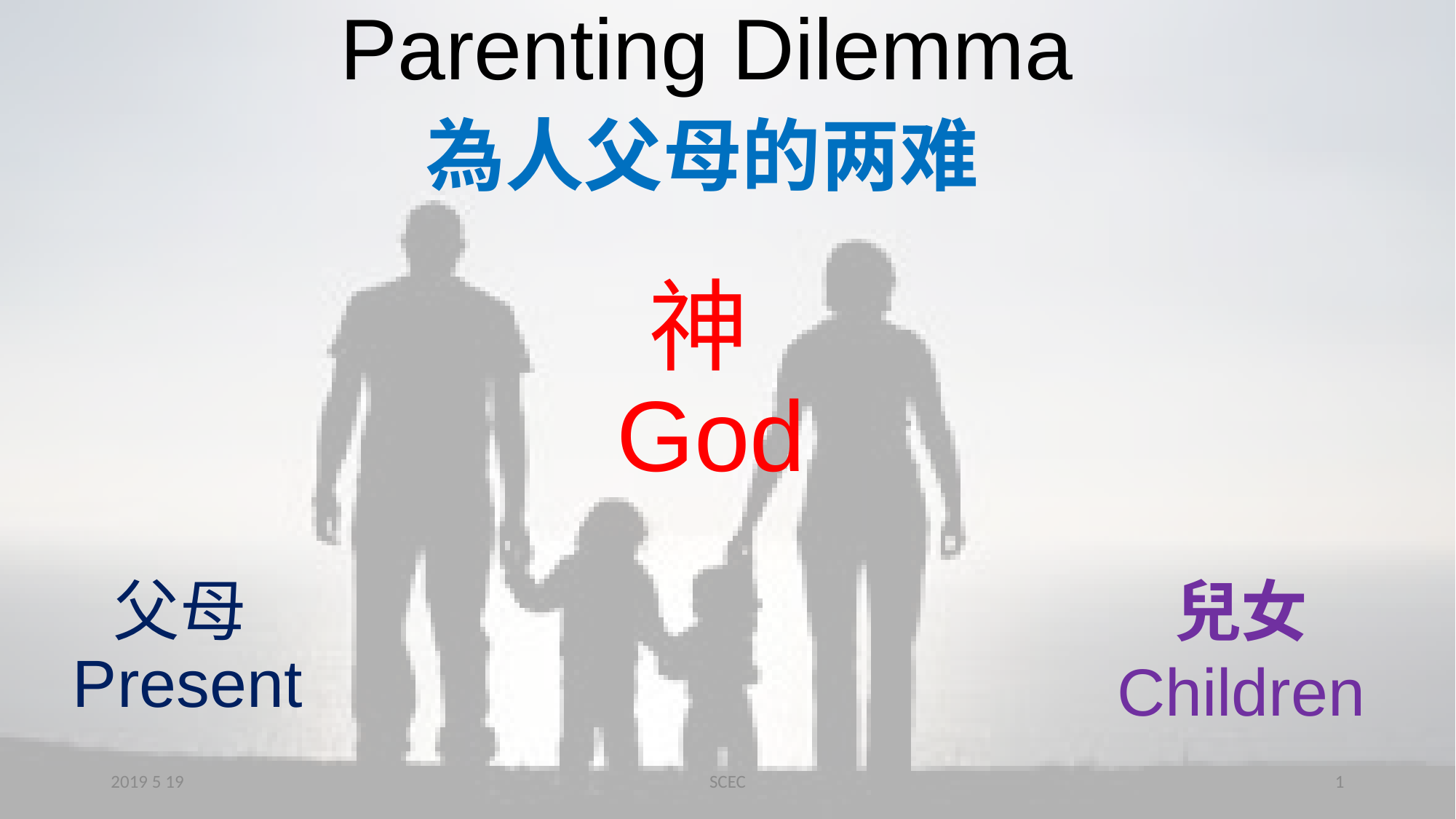

# Parenting Dilemma 為人父母的两难
神God
父母Present
兒女
Children
2019 5 19
SCEC
1